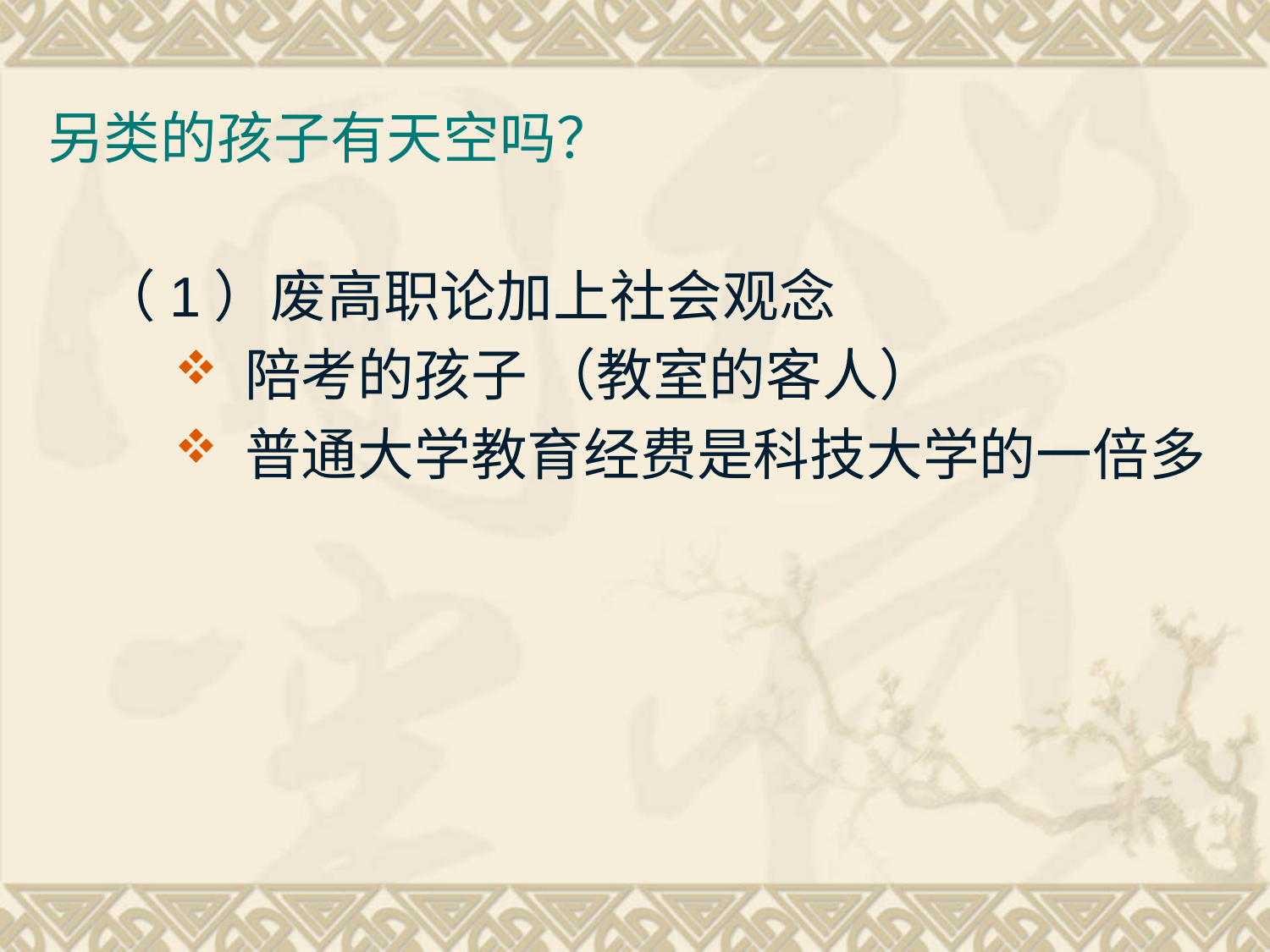

#
另类的孩子有天空吗？

   （1）废高职论加上社会观念
 陪考的孩子 （教室的客人）
 普通大学教育经费是科技大学的一倍多